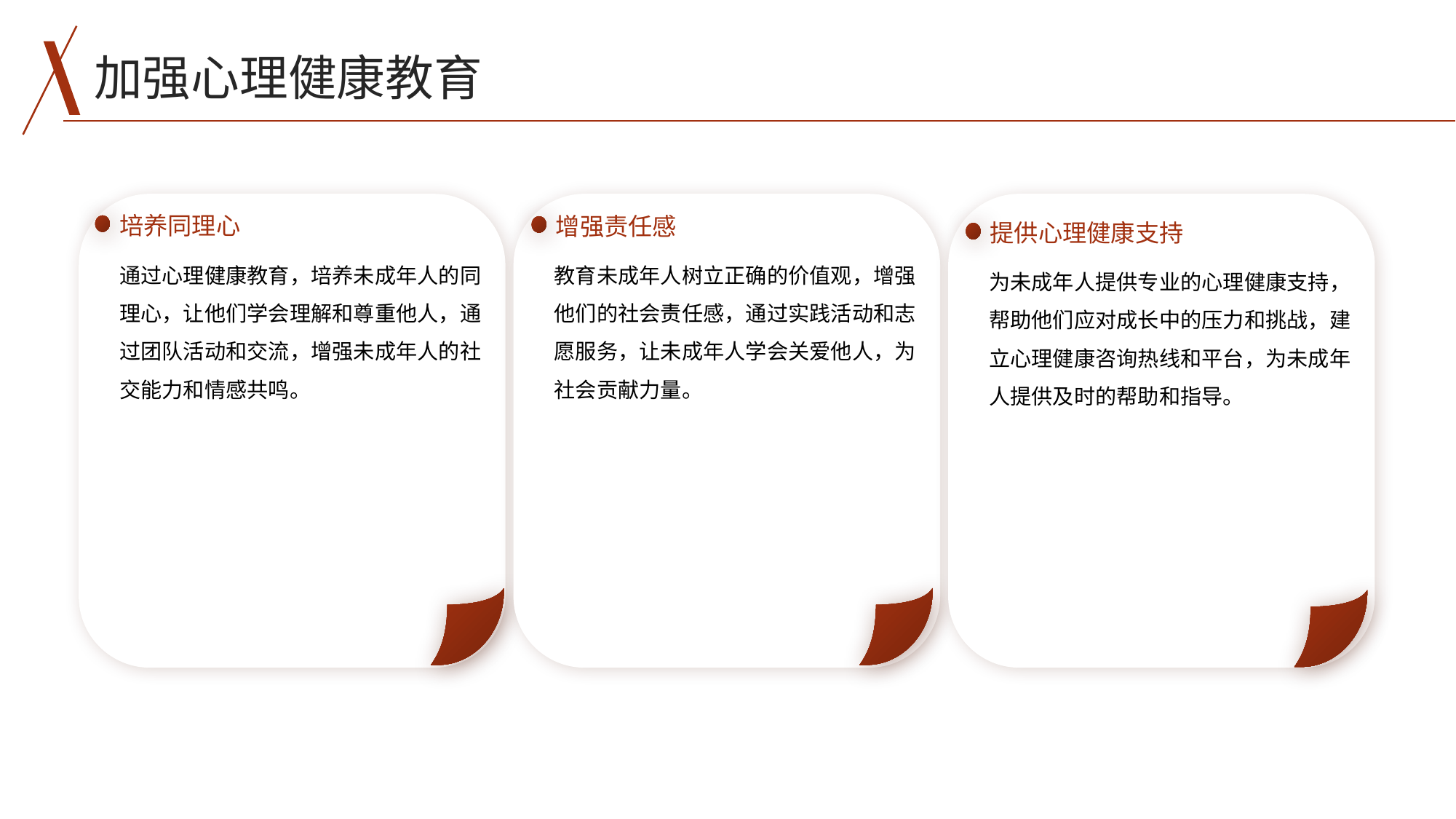

加强心理健康教育

培养同理心
增强责任感
提供心理健康支持

通过心理健康教育，培养未成年人的同理心，让他们学会理解和尊重他人，通过团队活动和交流，增强未成年人的社交能力和情感共鸣。
教育未成年人树立正确的价值观，增强他们的社会责任感，通过实践活动和志愿服务，让未成年人学会关爱他人，为社会贡献力量。
为未成年人提供专业的心理健康支持，帮助他们应对成长中的压力和挑战，建立心理健康咨询热线和平台，为未成年人提供及时的帮助和指导。